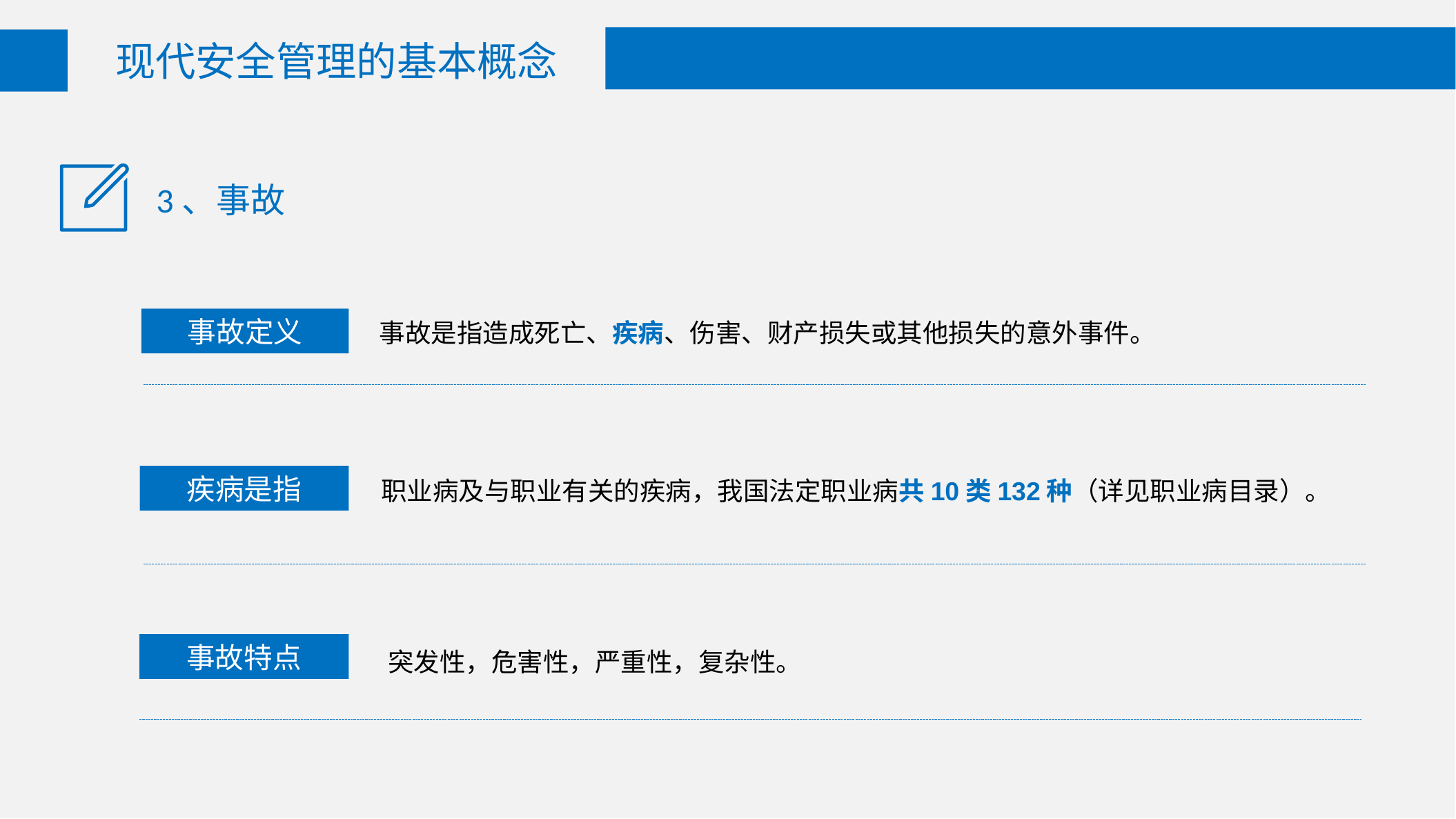

现代安全管理的基本概念

3、事故
事故定义
事故是指造成死亡、疾病、伤害、财产损失或其他损失的意外事件。
职业病及与职业有关的疾病，我国法定职业病共10类132种（详见职业病目录）。
疾病是指
事故特点
突发性，危害性，严重性，复杂性。